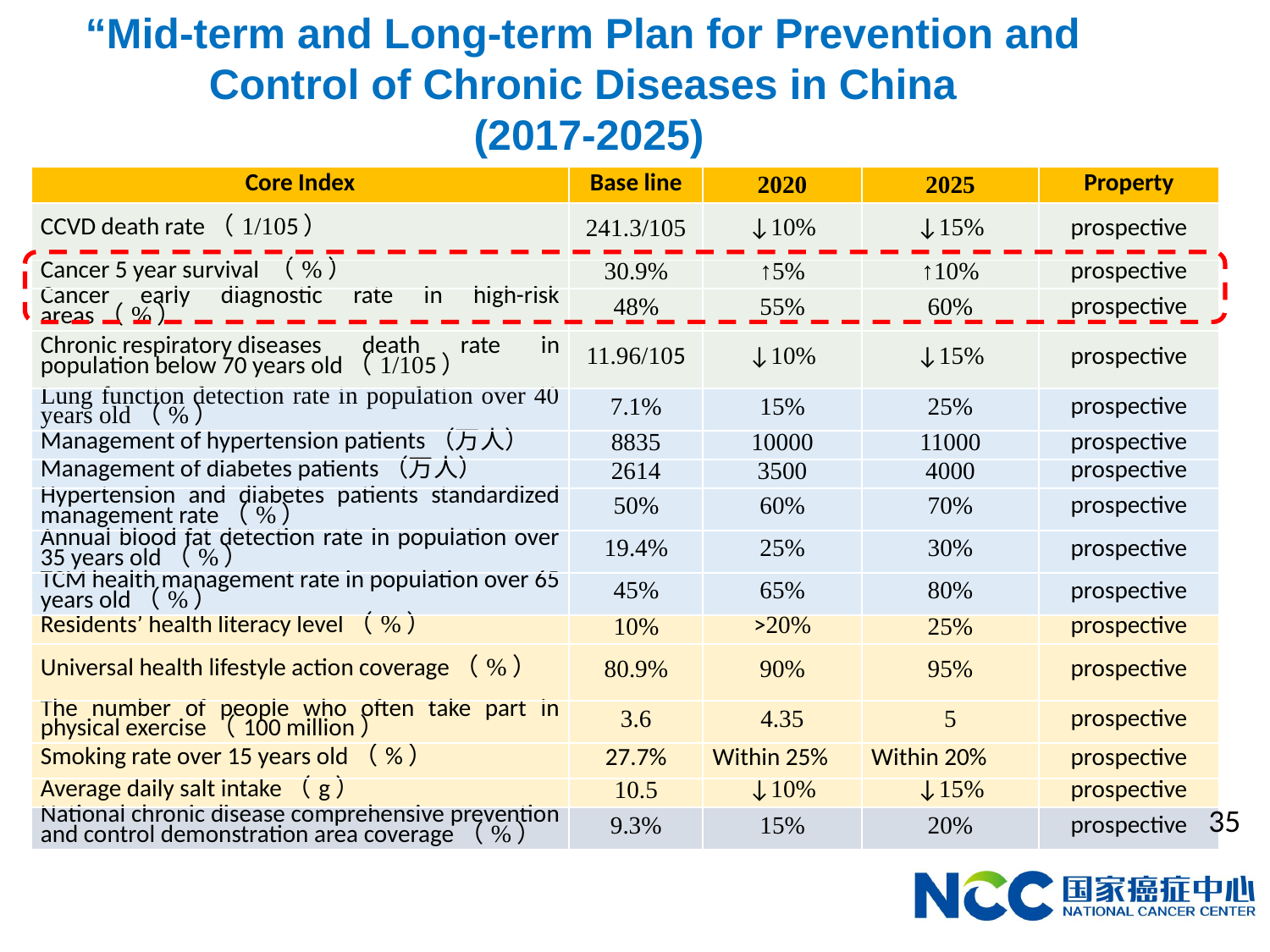

“Mid-term and Long-term Plan for Prevention and Control of Chronic Diseases in China
 (2017-2025)
| Core Index | Base line | 2020 | 2025 | Property |
| --- | --- | --- | --- | --- |
| CCVD death rate（1/105） | 241.3/105 | ↓10% | ↓15% | prospective |
| Cancer 5 year survival （%） | 30.9% | ↑5% | ↑10% | prospective |
| Cancer early diagnostic rate in high-risk areas（%） | 48% | 55% | 60% | prospective |
| Chronic respiratory diseases death rate in population below 70 years old（1/105） | 11.96/105 | ↓10% | ↓15% | prospective |
| Lung function detection rate in population over 40 years old（%） | 7.1% | 15% | 25% | prospective |
| Management of hypertension patients（万人） | 8835 | 10000 | 11000 | prospective |
| Management of diabetes patients（万人） | 2614 | 3500 | 4000 | prospective |
| Hypertension and diabetes patients standardized management rate（%） | 50% | 60% | 70% | prospective |
| Annual blood fat detection rate in population over 35 years old（%） | 19.4% | 25% | 30% | prospective |
| TCM health management rate in population over 65 years old（%） | 45% | 65% | 80% | prospective |
| Residents’ health literacy level（%） | 10% | >20% | 25% | prospective |
| Universal health lifestyle action coverage（%） | 80.9% | 90% | 95% | prospective |
| The number of people who often take part in physical exercise（100 million） | 3.6 | 4.35 | 5 | prospective |
| Smoking rate over 15 years old（%） | 27.7% | Within 25% | Within 20% | prospective |
| Average daily salt intake（g） | 10.5 | ↓10% | ↓15% | prospective |
| National chronic disease comprehensive prevention and control demonstration area coverage（%） | 9.3% | 15% | 20% | prospective |

35